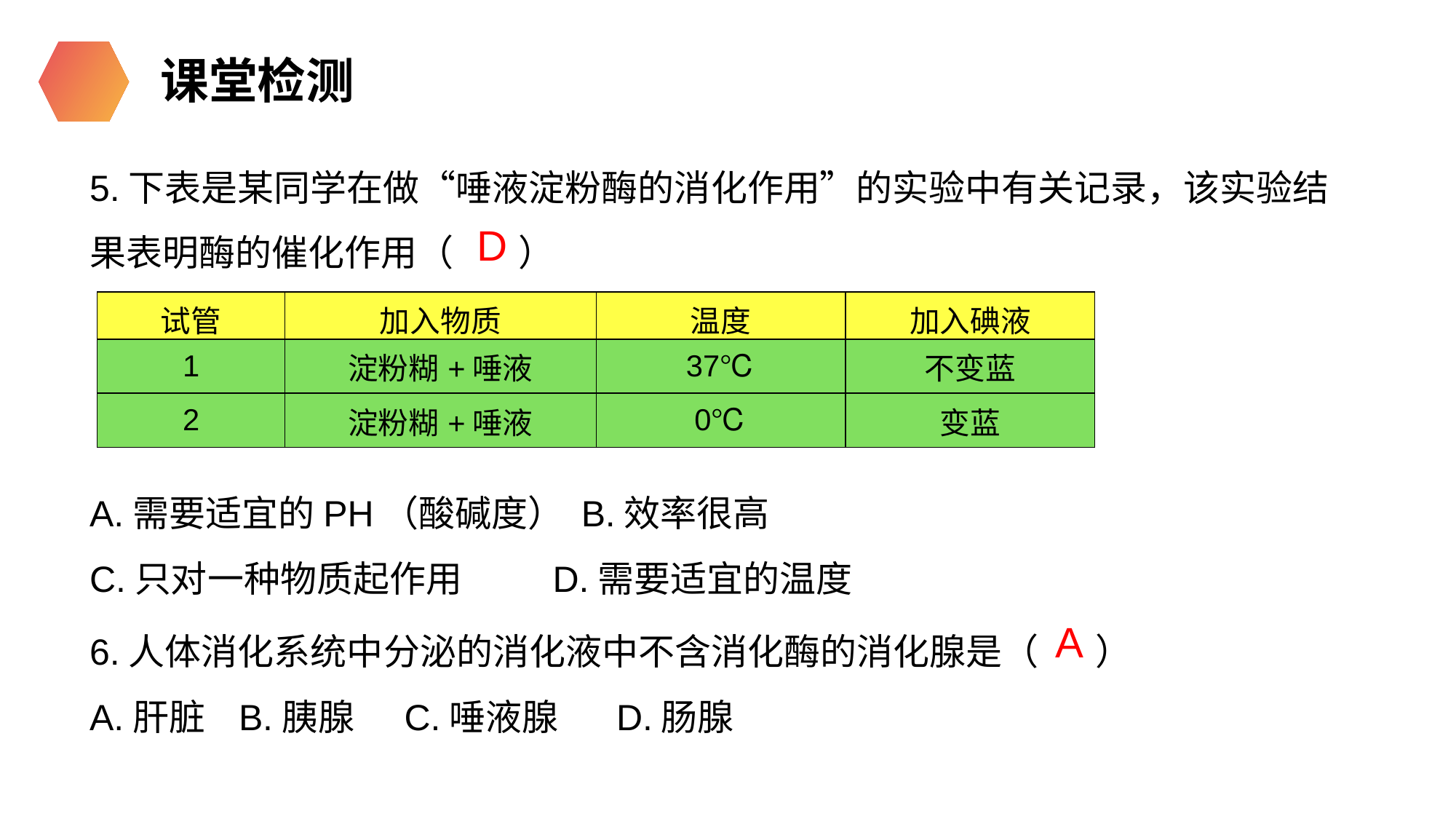

课堂检测
5.下表是某同学在做“唾液淀粉酶的消化作用”的实验中有关记录，该实验结果表明酶的催化作用（        ）

A.需要适宜的PH（酸碱度） B.效率很高
C.只对一种物质起作用          D.需要适宜的温度
D
| 试管 | 加入物质 | 温度 | 加入碘液 |
| --- | --- | --- | --- |
| 1 | 淀粉糊+唾液 | 37℃ | 不变蓝 |
| 2 | 淀粉糊+唾液 | 0℃ | 变蓝 |
6.人体消化系统中分泌的消化液中不含消化酶的消化腺是（       ）
A.肝脏   B.胰腺     C.唾液腺      D.肠腺
A